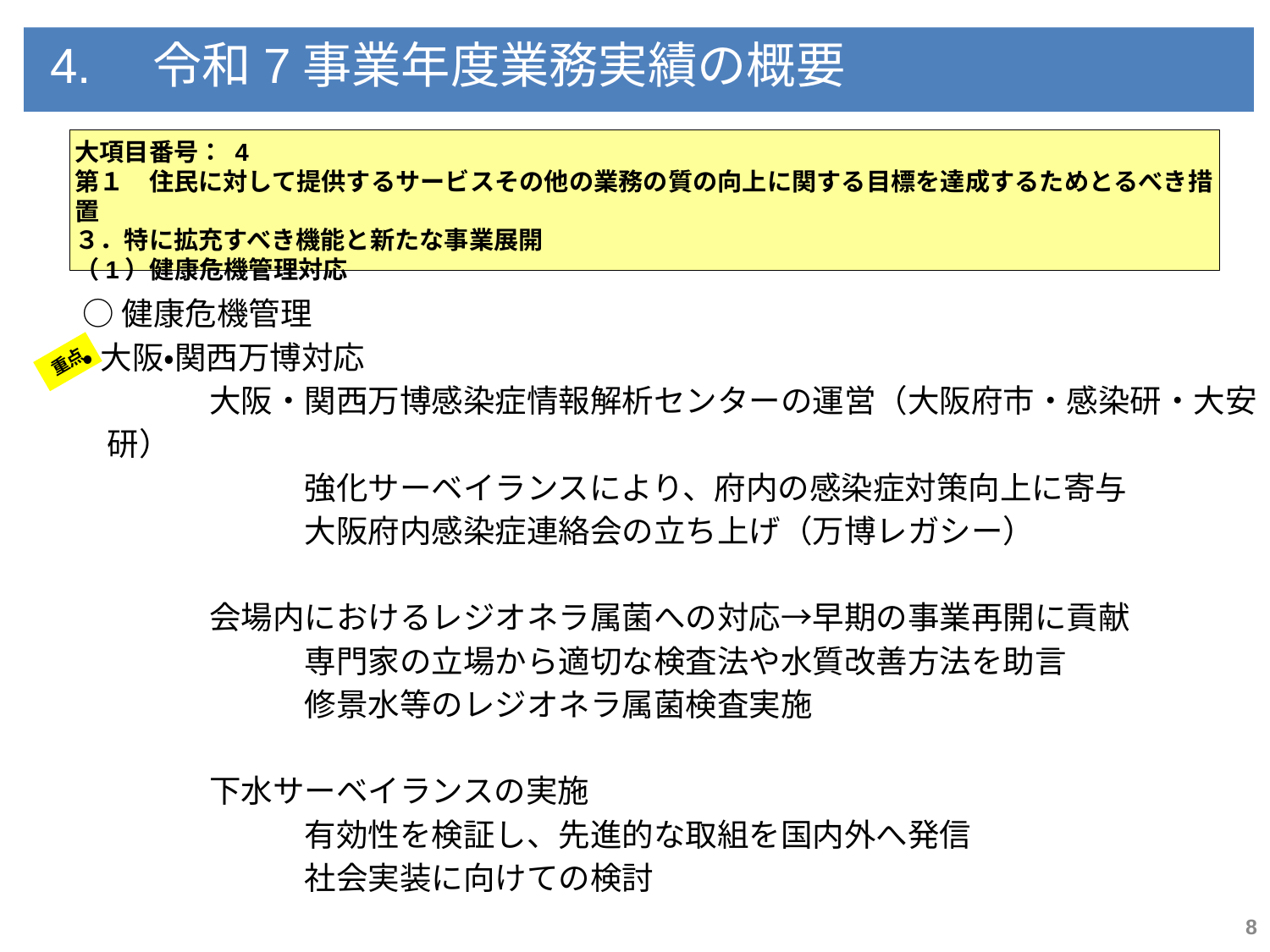

4.　令和7事業年度業務実績の概要
大項目番号： 4
第１　住民に対して提供するサービスその他の業務の質の向上に関する目標を達成するためとるべき措置
３．特に拡充すべき機能と新たな事業展開
（1）健康危機管理対応

○健康危機管理
・ 大阪・関西万博対応
　　　　大阪・関西万博感染症情報解析センターの運営（大阪府市・感染研・大安研）
　　　　　　　強化サーベイランスにより、府内の感染症対策向上に寄与
　　　　　　　大阪府内感染症連絡会の立ち上げ（万博レガシー）

　　　　会場内におけるレジオネラ属菌への対応→早期の事業再開に貢献
　　　　　　　専門家の立場から適切な検査法や水質改善方法を助言
　　　　　　　修景水等のレジオネラ属菌検査実施

　　　　下水サーベイランスの実施
　　　　　　　有効性を検証し、先進的な取組を国内外へ発信
　　　　　　　社会実装に向けての検討

重点
8